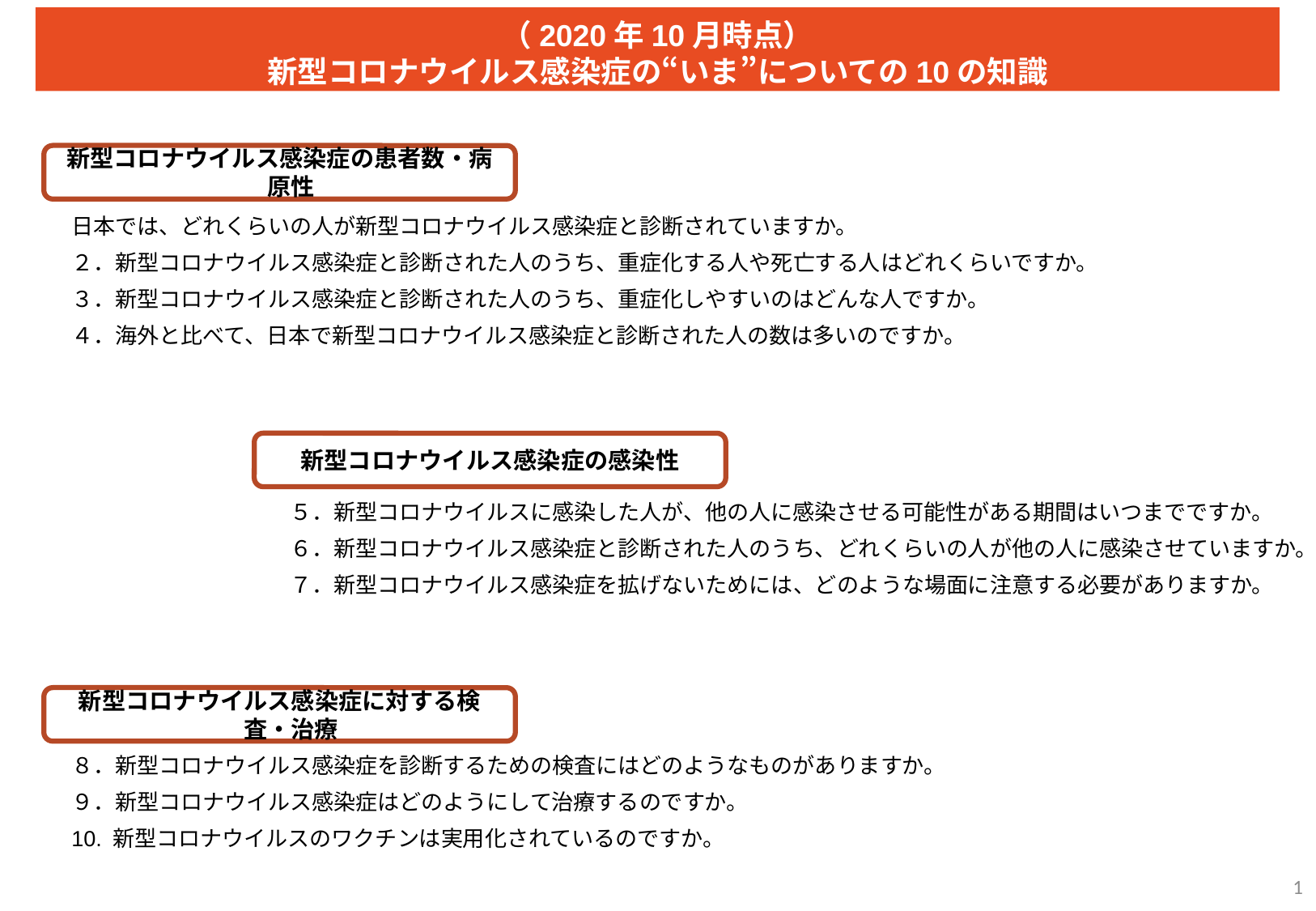

（2020年10月時点）
新型コロナウイルス感染症の“いま”についての10の知識
新型コロナウイルス感染症の患者数・病原性
日本では、どれくらいの人が新型コロナウイルス感染症と診断されていますか。
２．新型コロナウイルス感染症と診断された人のうち、重症化する人や死亡する人はどれくらいですか。
３．新型コロナウイルス感染症と診断された人のうち、重症化しやすいのはどんな人ですか。
４．海外と比べて、日本で新型コロナウイルス感染症と診断された人の数は多いのですか。
新型コロナウイルス感染症の感染性
５．新型コロナウイルスに感染した人が、他の人に感染させる可能性がある期間はいつまでですか。
６．新型コロナウイルス感染症と診断された人のうち、どれくらいの人が他の人に感染させていますか。
７．新型コロナウイルス感染症を拡げないためには、どのような場面に注意する必要がありますか。
新型コロナウイルス感染症に対する検査・治療
８．新型コロナウイルス感染症を診断するための検査にはどのようなものがありますか。
９．新型コロナウイルス感染症はどのようにして治療するのですか。
10. 新型コロナウイルスのワクチンは実用化されているのですか。
1